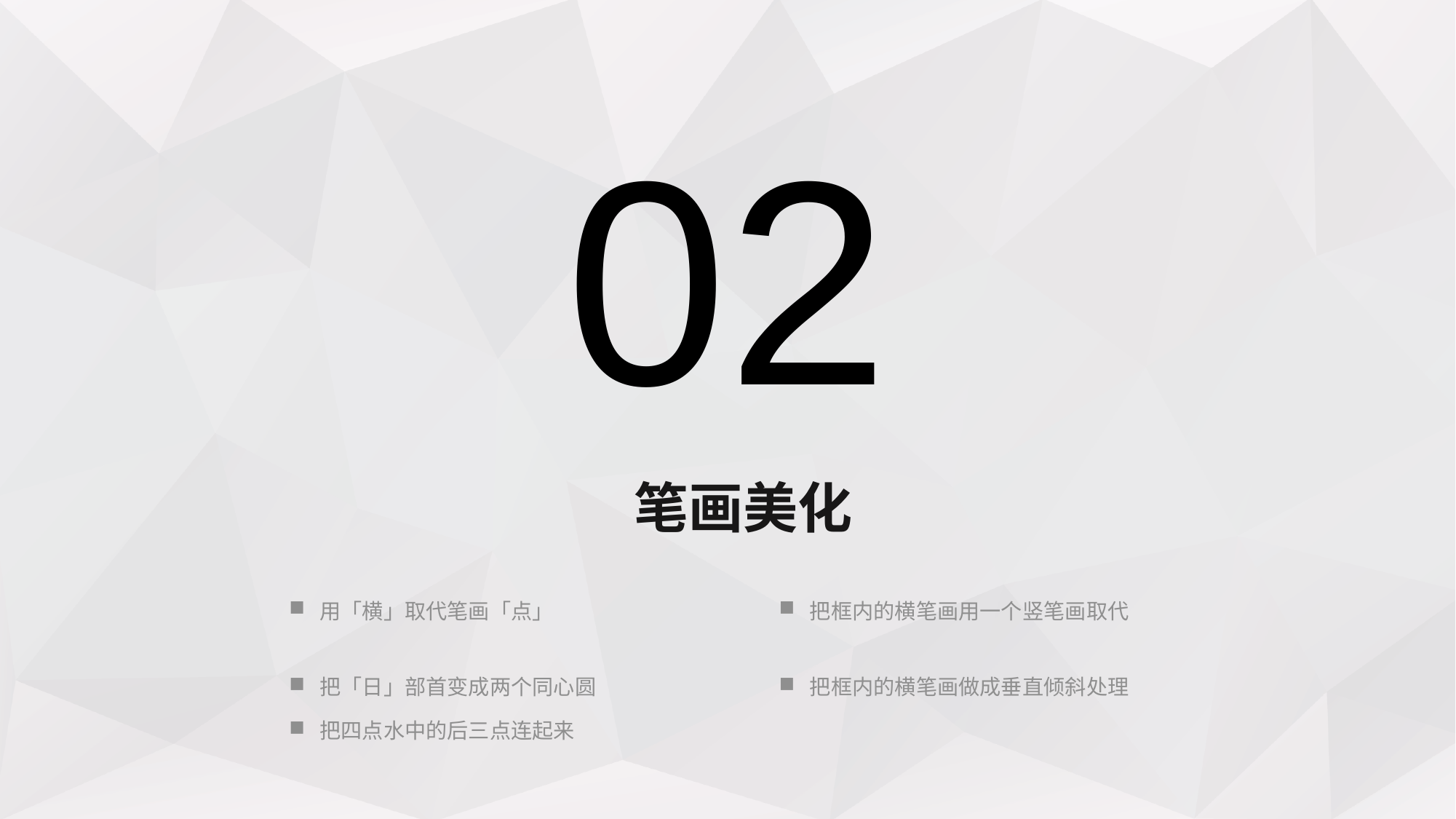

02
笔画美化
  用「横」取代笔画「点」
  把「日」部首变成两个同心圆
  把四点水中的后三点连起来

  把框内的横笔画用一个竖笔画取代
  把框内的横笔画做成垂直倾斜处理